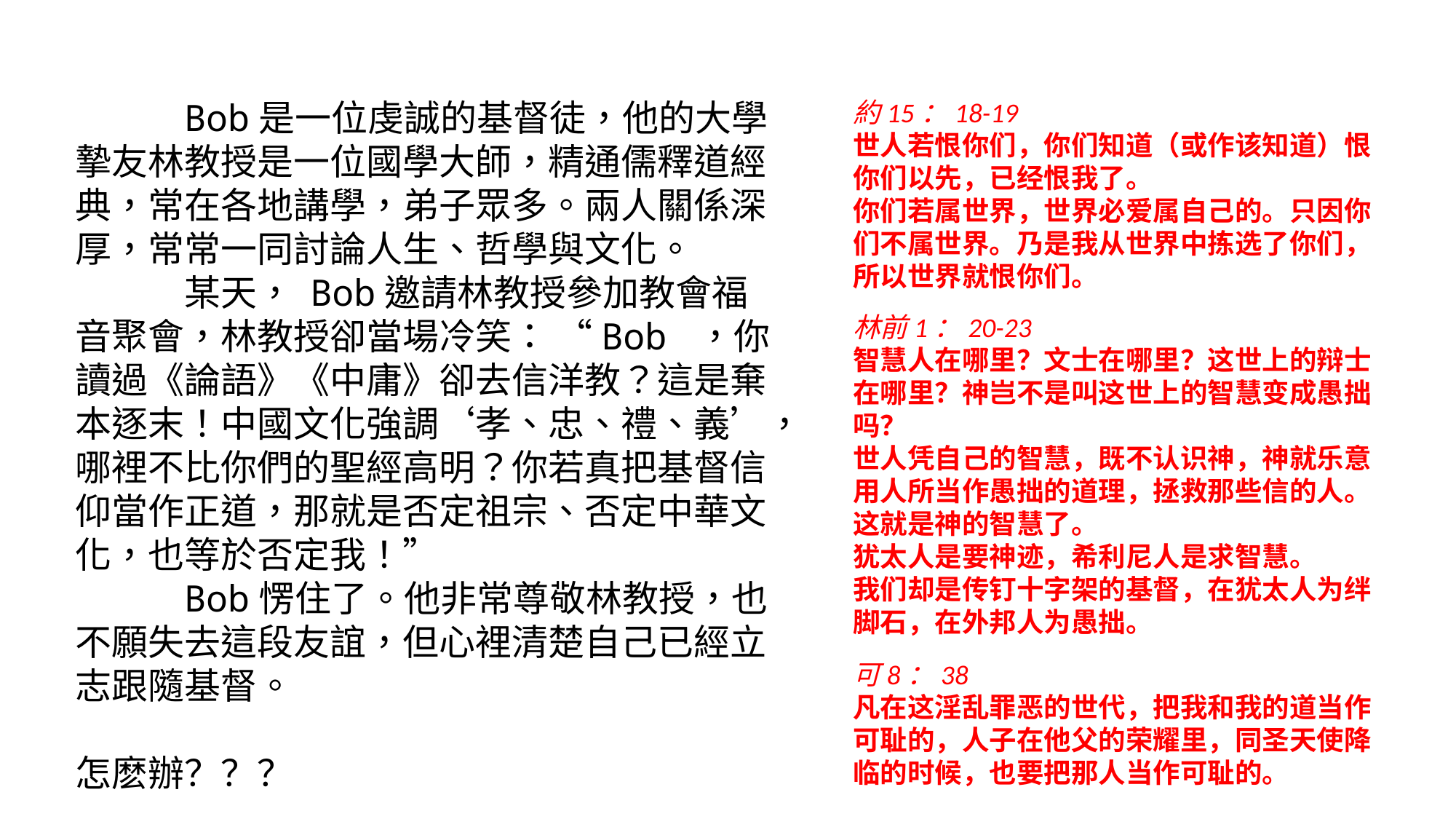

Bob是一位虔誠的基督徒，他的大學摯友林教授是一位國學大師，精通儒釋道經典，常在各地講學，弟子眾多。兩人關係深厚，常常一同討論人生、哲學與文化。
	某天， Bob邀請林教授參加教會福音聚會，林教授卻當場冷笑： “Bob ，你讀過《論語》《中庸》卻去信洋教？這是棄本逐末！中國文化強調‘孝、忠、禮、義’，哪裡不比你們的聖經高明？你若真把基督信仰當作正道，那就是否定祖宗、否定中華文化，也等於否定我！”
	Bob愣住了。他非常尊敬林教授，也不願失去這段友誼，但心裡清楚自己已經立志跟隨基督。

怎麽辦？？？
約15：18-19
世人若恨你们，你们知道（或作该知道）恨你们以先，已经恨我了。
你们若属世界，世界必爱属自己的。只因你们不属世界。乃是我从世界中拣选了你们，所以世界就恨你们。
林前1：20-23
智慧人在哪里？文士在哪里？这世上的辩士在哪里？神岂不是叫这世上的智慧变成愚拙吗？
世人凭自己的智慧，既不认识神，神就乐意用人所当作愚拙的道理，拯救那些信的人。这就是神的智慧了。
犹太人是要神迹，希利尼人是求智慧。
我们却是传钉十字架的基督，在犹太人为绊脚石，在外邦人为愚拙。
可8：38
凡在这淫乱罪恶的世代，把我和我的道当作可耻的，人子在他父的荣耀里，同圣天使降临的时候，也要把那人当作可耻的。